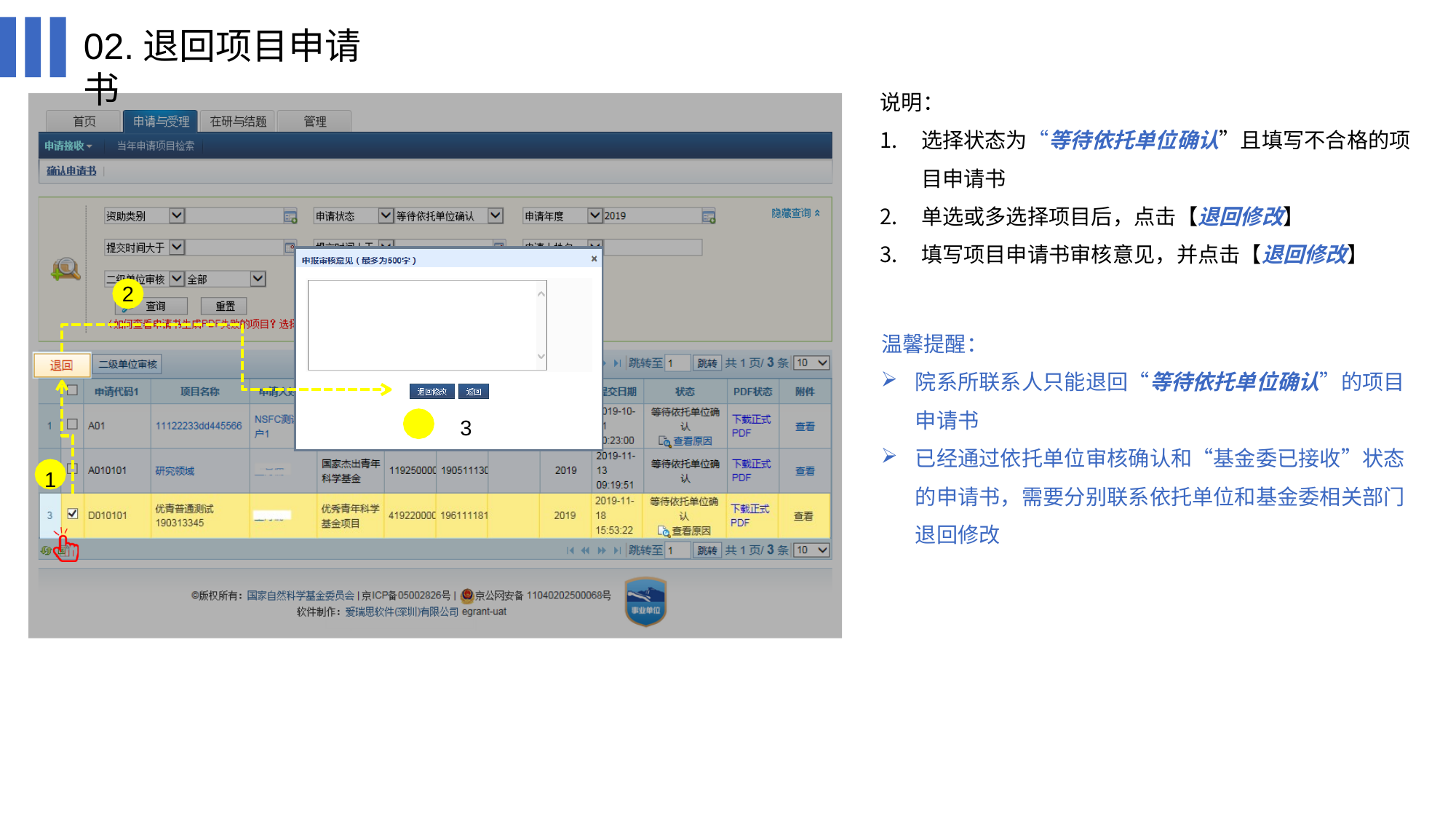

# 02.退回项目申请书
说明：
选择状态为“等待依托单位确认”且填写不合格的项 目申请书
单选或多选择项目后，点击【退回修改】
填写项目申请书审核意见，并点击【退回修改】

2

3

1
温馨提醒：
院系所联系人只能退回“等待依托单位确认”的项目 申请书
已经通过依托单位审核确认和“基金委已接收”状态 的申请书，需要分别联系依托单位和基金委相关部门 退回修改